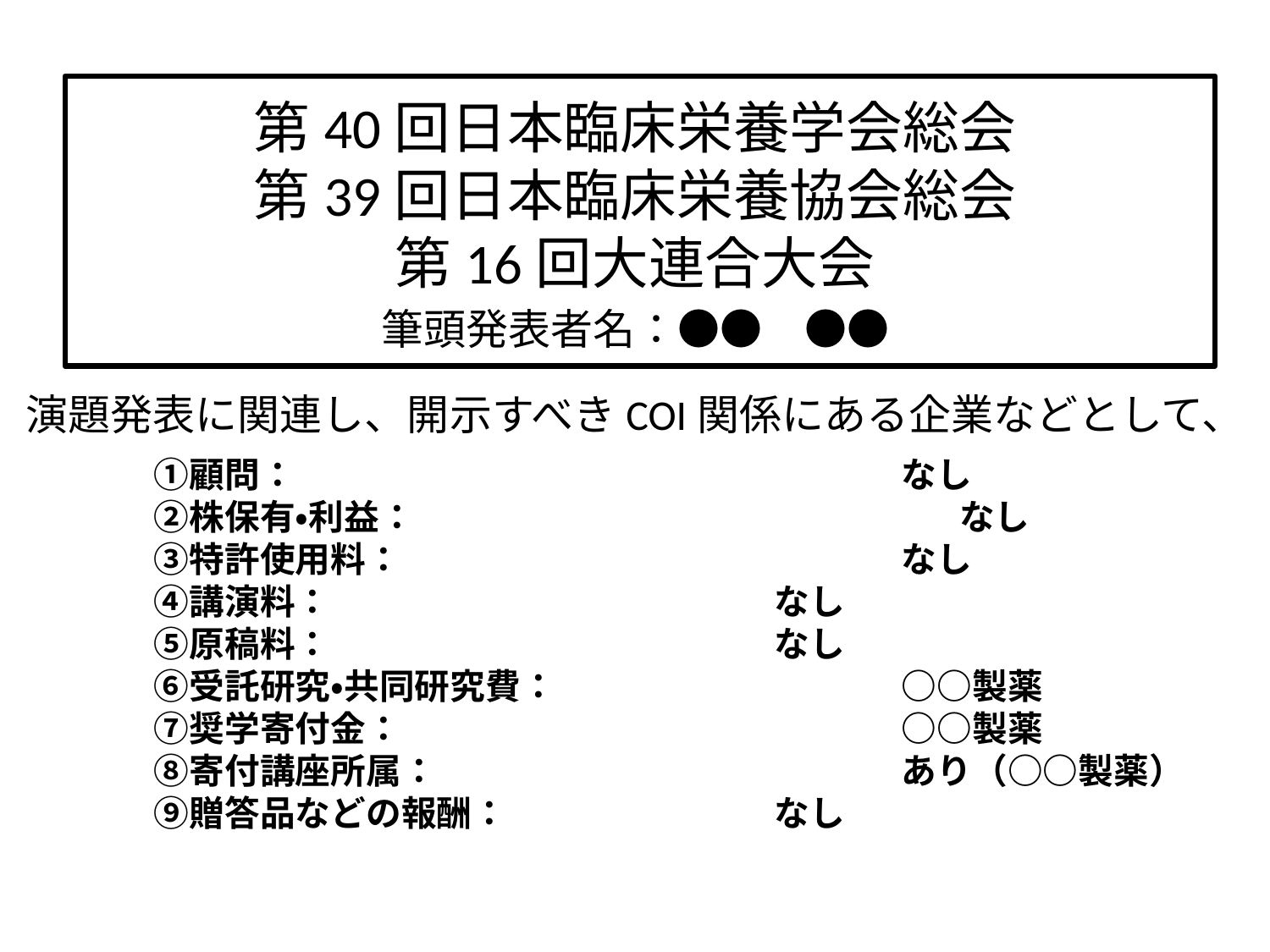

第40回日本臨床栄養学会総会
第39回日本臨床栄養協会総会
第16回大連合大会
筆頭発表者名：●●　●●
演題発表に関連し、開示すべきCOI関係にある企業などとして、
　　　　①顧問：					なし
　　　　②株保有・利益：			　　　　　 なし
　　　　③特許使用料：				なし
　　　　④講演料：				なし
　　　　⑤原稿料：				なし
　　　　⑥受託研究・共同研究費：			○○製薬
　　　　⑦奨学寄付金：				○○製薬
　　　　⑧寄付講座所属：				あり（○○製薬）
　　　　⑨贈答品などの報酬：			なし